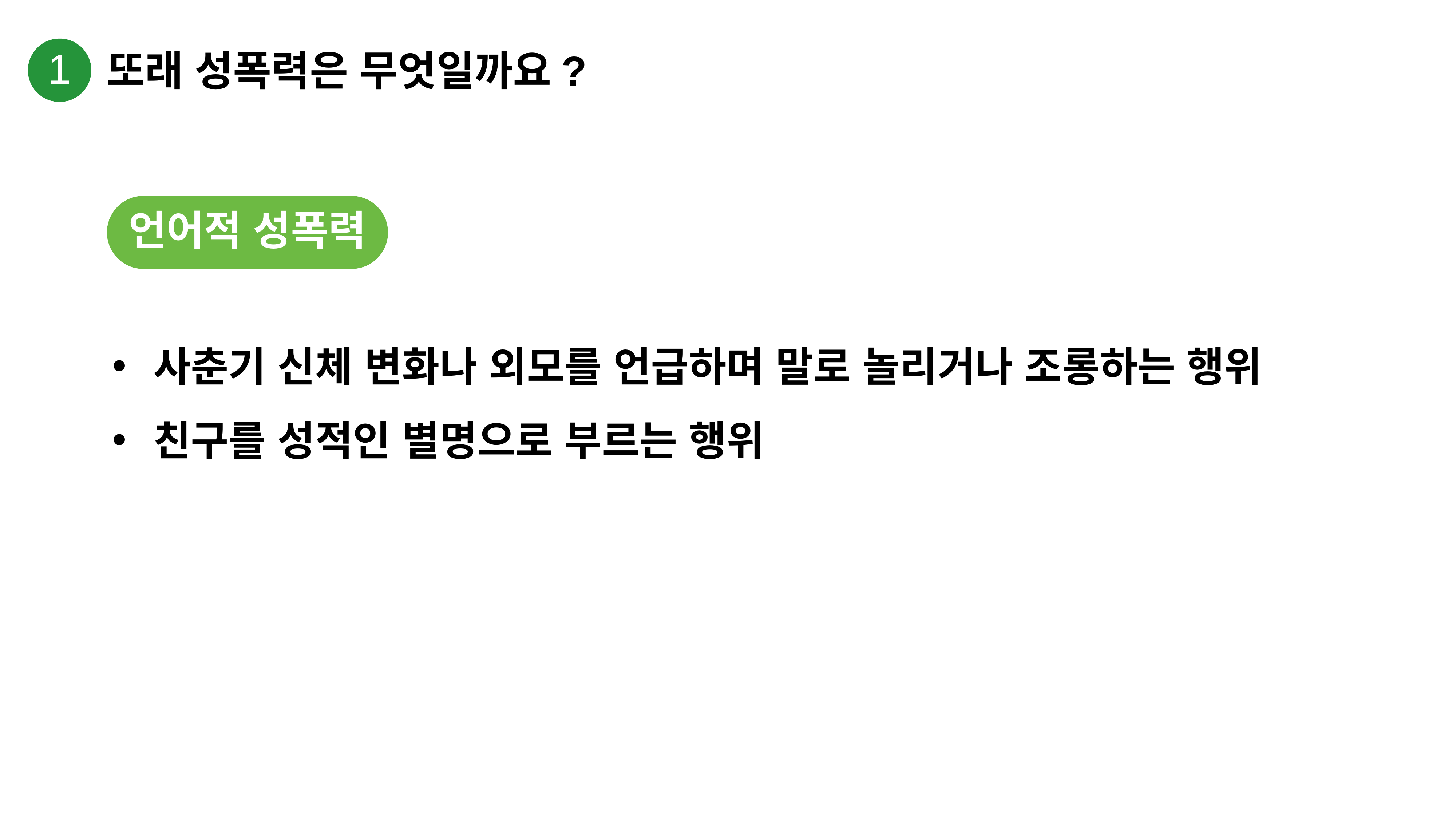

1
또래 성폭력은 무엇일까요?

언어적 성폭력
사춘기 신체 변화나 외모를 언급하며 말로 놀리거나 조롱하는 행위
친구를 성적인 별명으로 부르는 행위